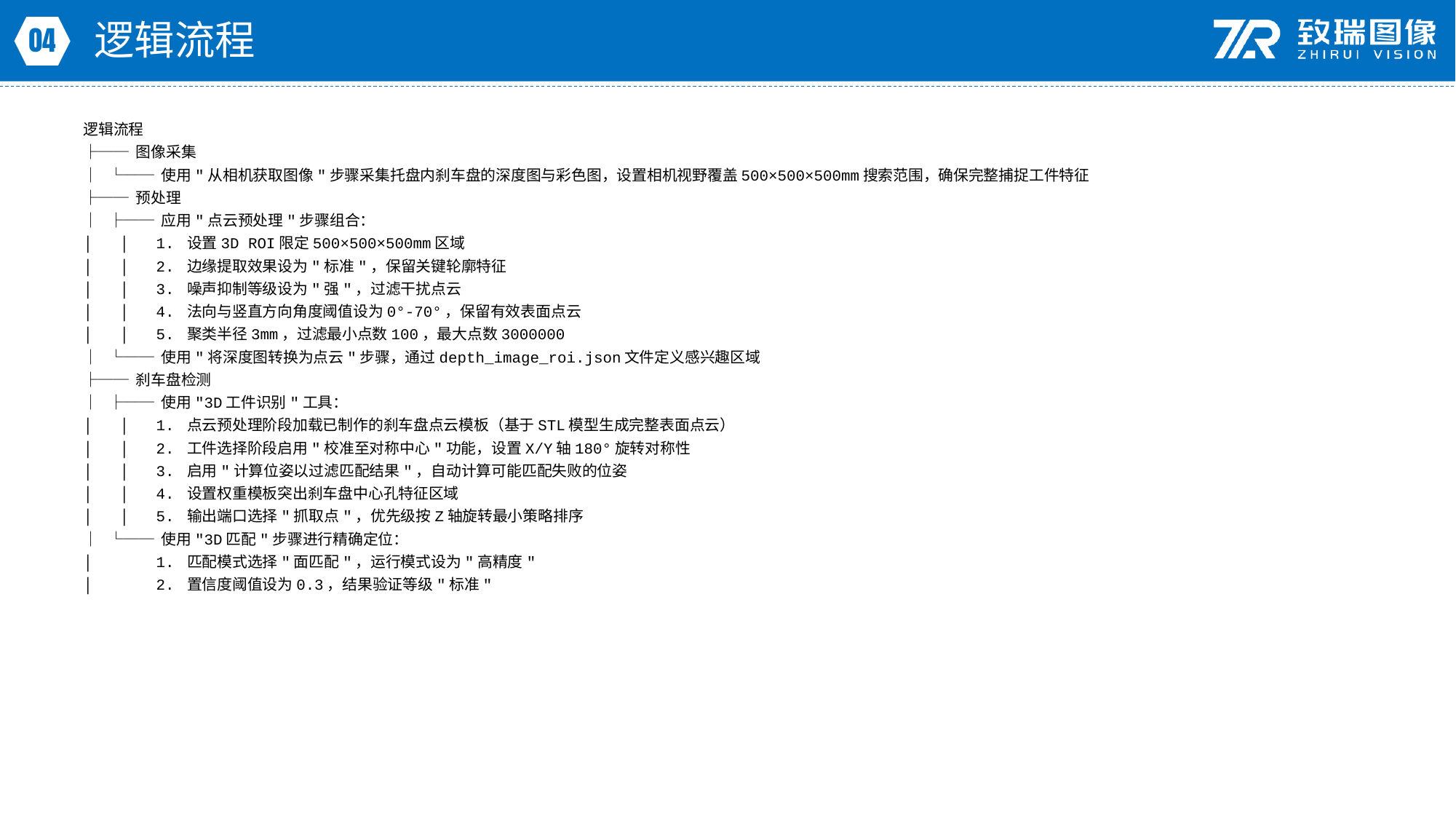

逻辑流程
04

逻辑流程
├── 图像采集
│   └── 使用"从相机获取图像"步骤采集托盘内刹车盘的深度图与彩色图，设置相机视野覆盖500×500×500mm搜索范围，确保完整捕捉工件特征
├── 预处理
│   ├── 应用"点云预处理"步骤组合：
│   │   1. 设置3D ROI限定500×500×500mm区域
│   │   2. 边缘提取效果设为"标准"，保留关键轮廓特征
│   │   3. 噪声抑制等级设为"强"，过滤干扰点云
│   │   4. 法向与竖直方向角度阈值设为0°-70°，保留有效表面点云
│   │   5. 聚类半径3mm，过滤最小点数100，最大点数3000000
│   └── 使用"将深度图转换为点云"步骤，通过depth_image_roi.json文件定义感兴趣区域
├── 刹车盘检测
│   ├── 使用"3D工件识别"工具：
│   │   1. 点云预处理阶段加载已制作的刹车盘点云模板（基于STL模型生成完整表面点云）
│   │   2. 工件选择阶段启用"校准至对称中心"功能，设置X/Y轴180°旋转对称性
│   │   3. 启用"计算位姿以过滤匹配结果"，自动计算可能匹配失败的位姿
│   │   4. 设置权重模板突出刹车盘中心孔特征区域
│   │   5. 输出端口选择"抓取点"，优先级按Z轴旋转最小策略排序
│   └── 使用"3D匹配"步骤进行精确定位：
│       1. 匹配模式选择"面匹配"，运行模式设为"高精度"
│       2. 置信度阈值设为0.3，结果验证等级"标准"